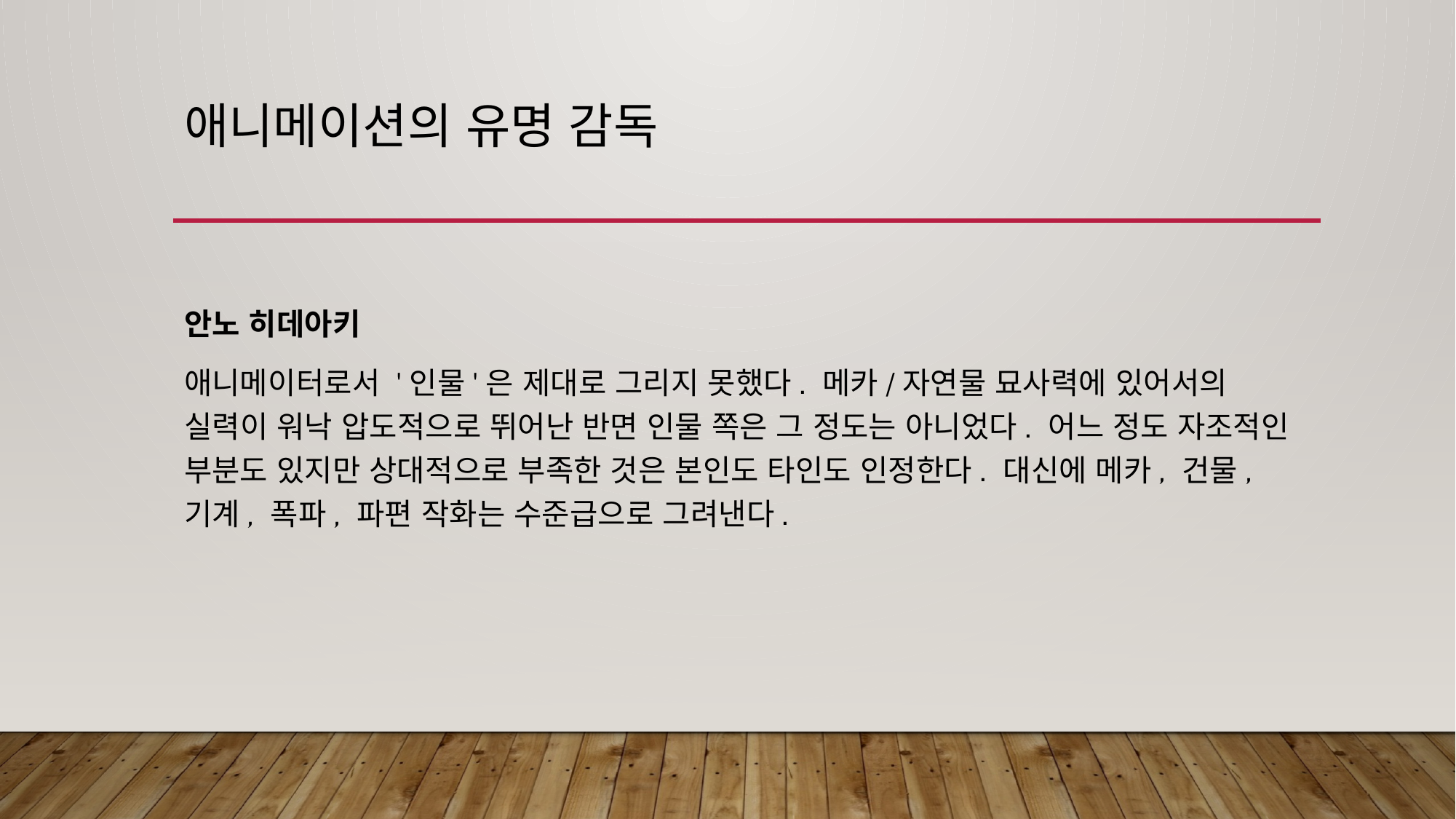

# 애니메이션의 유명 감독

안노 히데아키
애니메이터로서 '인물'은 제대로 그리지 못했다. 메카/자연물 묘사력에 있어서의 실력이 워낙 압도적으로 뛰어난 반면 인물 쪽은 그 정도는 아니었다. 어느 정도 자조적인 부분도 있지만 상대적으로 부족한 것은 본인도 타인도 인정한다. 대신에 메카, 건물, 기계, 폭파, 파편 작화는 수준급으로 그려낸다.